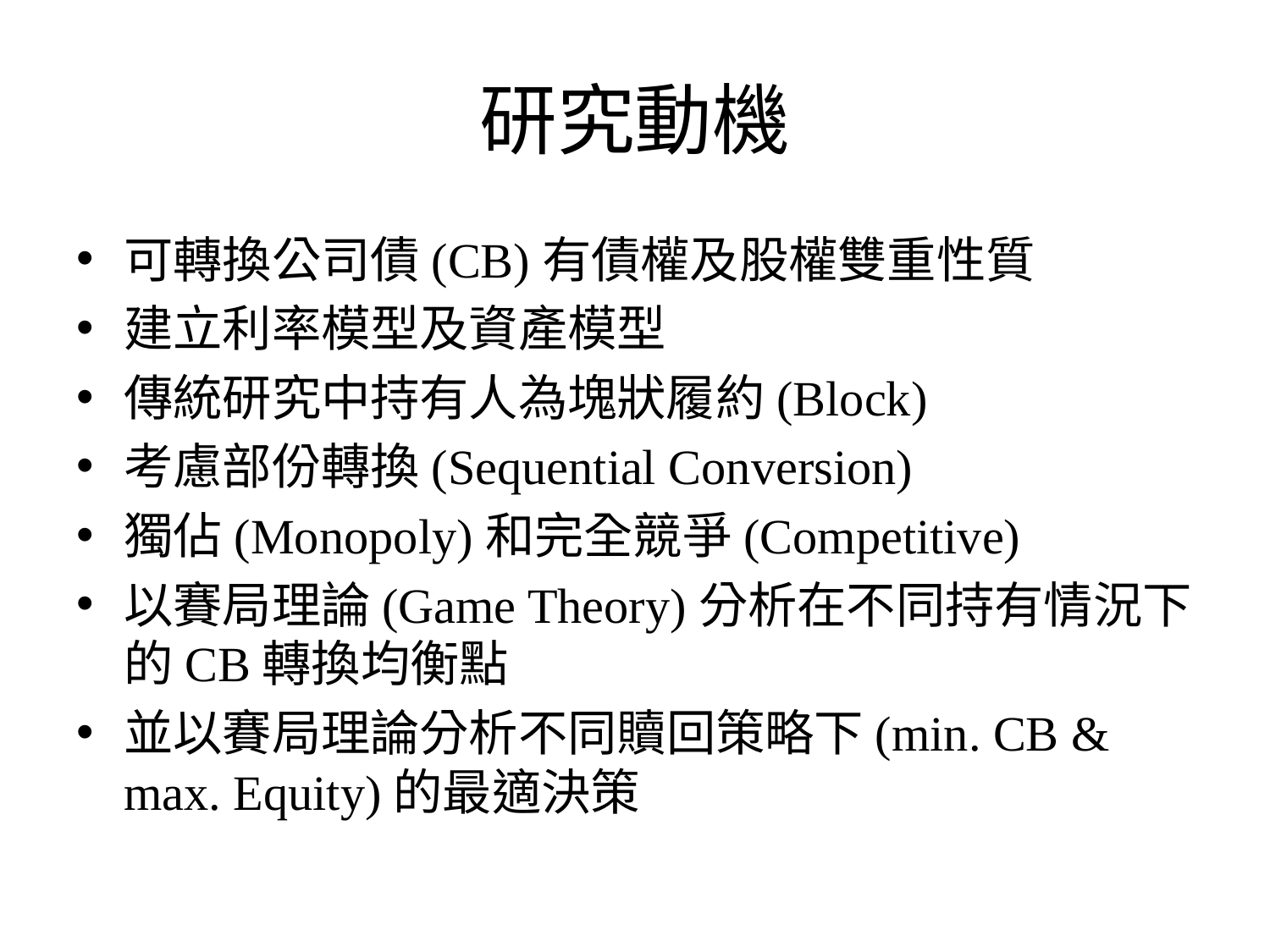

# 研究動機
可轉換公司債(CB)有債權及股權雙重性質
建立利率模型及資產模型
傳統研究中持有人為塊狀履約(Block)
考慮部份轉換(Sequential Conversion)
獨佔(Monopoly)和完全競爭(Competitive)
以賽局理論(Game Theory)分析在不同持有情況下的CB轉換均衡點
並以賽局理論分析不同贖回策略下(min. CB & max. Equity)的最適決策